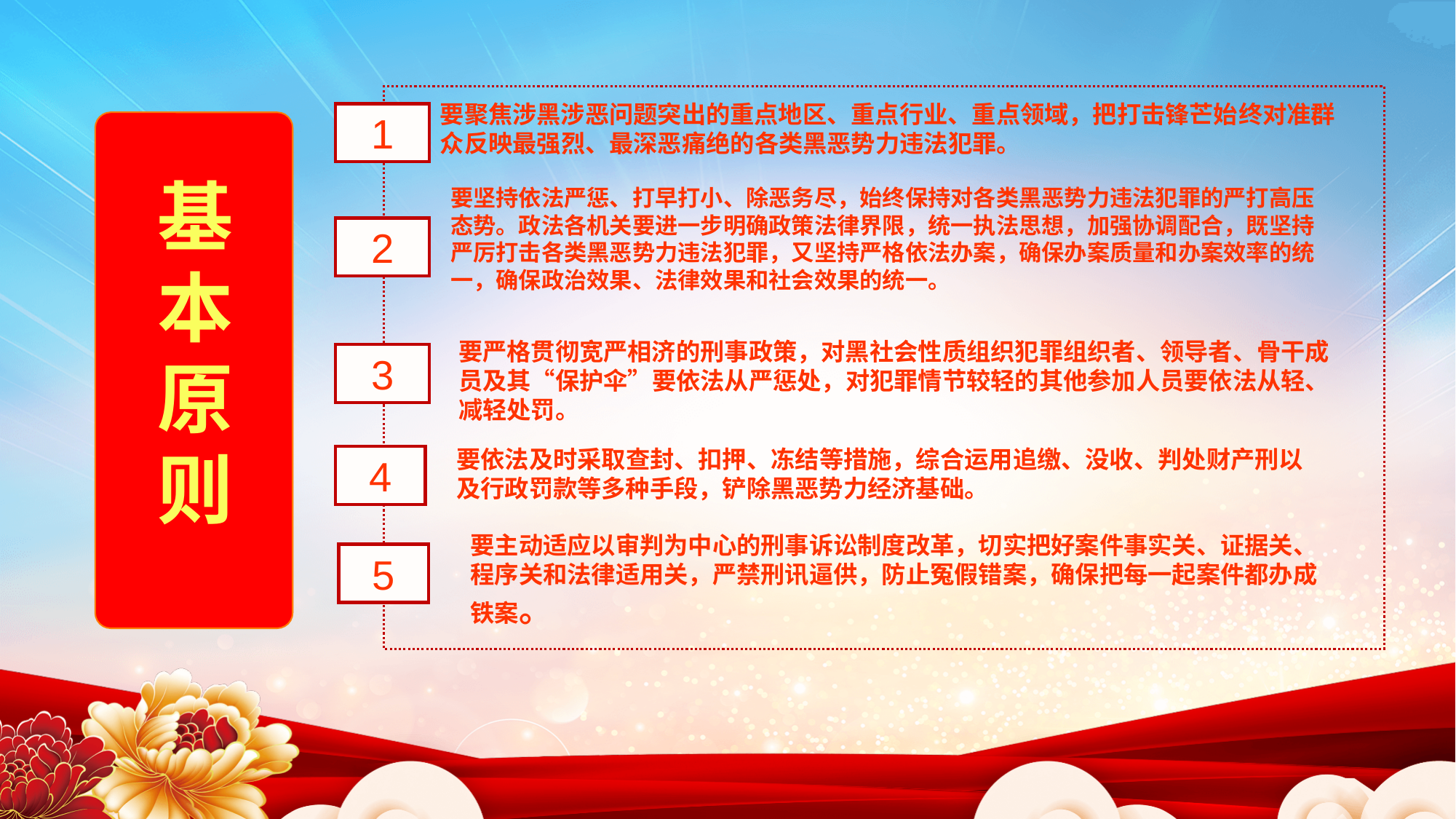

要聚焦涉黑涉恶问题突出的重点地区、重点行业、重点领域，把打击锋芒始终对准群众反映最强烈、最深恶痛绝的各类黑恶势力违法犯罪。
1

基本原则
要坚持依法严惩、打早打小、除恶务尽，始终保持对各类黑恶势力违法犯罪的严打高压态势。政法各机关要进一步明确政策法律界限，统一执法思想，加强协调配合，既坚持严厉打击各类黑恶势力违法犯罪，又坚持严格依法办案，确保办案质量和办案效率的统一，确保政治效果、法律效果和社会效果的统一。
2
要严格贯彻宽严相济的刑事政策，对黑社会性质组织犯罪组织者、领导者、骨干成员及其“保护伞”要依法从严惩处，对犯罪情节较轻的其他参加人员要依法从轻、减轻处罚。
3
要依法及时采取查封、扣押、冻结等措施，综合运用追缴、没收、判处财产刑以及行政罚款等多种手段，铲除黑恶势力经济基础。
4
要主动适应以审判为中心的刑事诉讼制度改革，切实把好案件事实关、证据关、程序关和法律适用关，严禁刑讯逼供，防止冤假错案，确保把每一起案件都办成铁案。
5